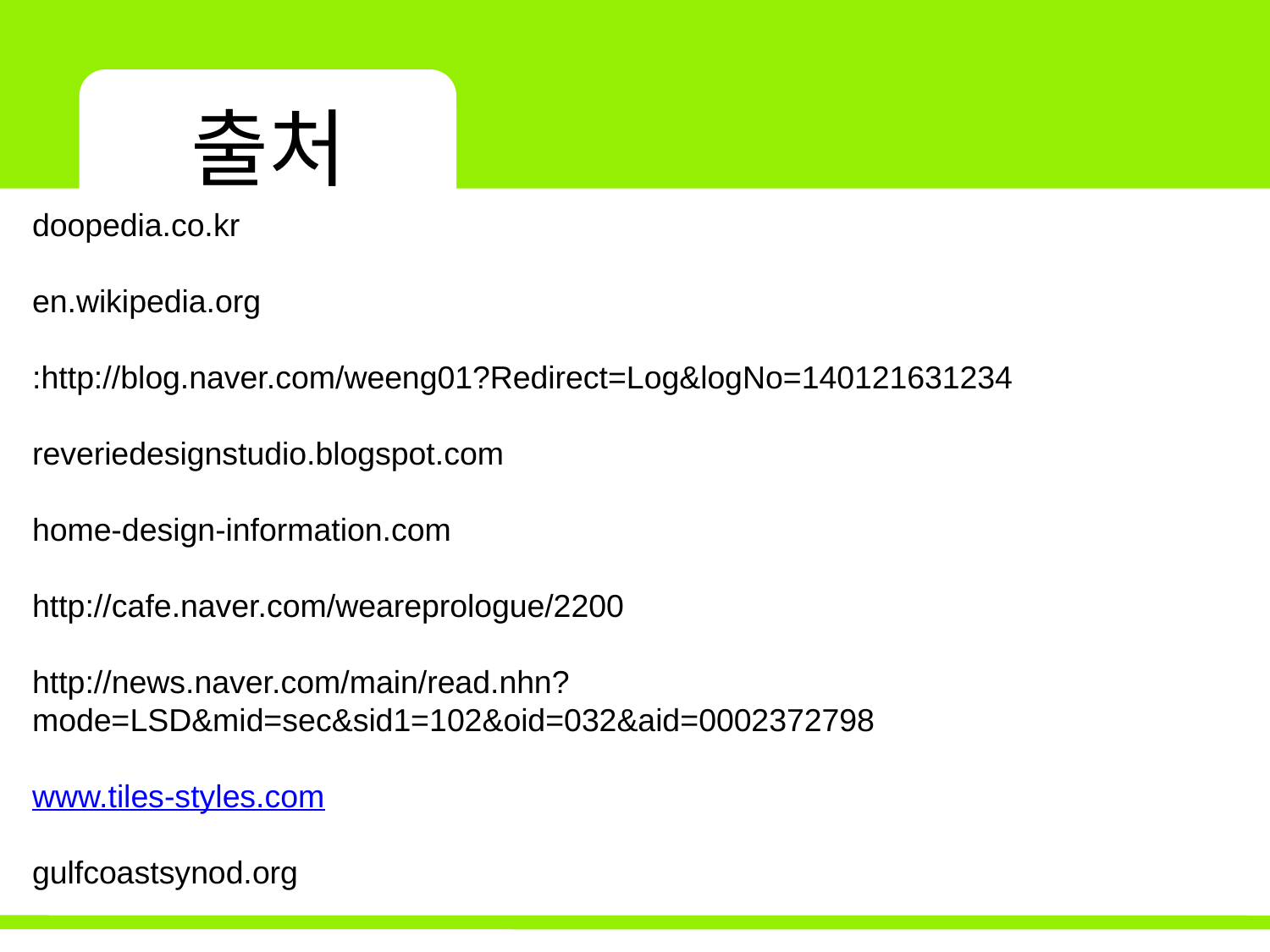

출처
doopedia.co.kr

en.wikipedia.org

:http://blog.naver.com/weeng01?Redirect=Log&logNo=140121631234

reveriedesignstudio.blogspot.com

home-design-information.com

http://cafe.naver.com/weareprologue/2200

http://news.naver.com/main/read.nhn?mode=LSD&mid=sec&sid1=102&oid=032&aid=0002372798

www.tiles-styles.com

gulfcoastsynod.org